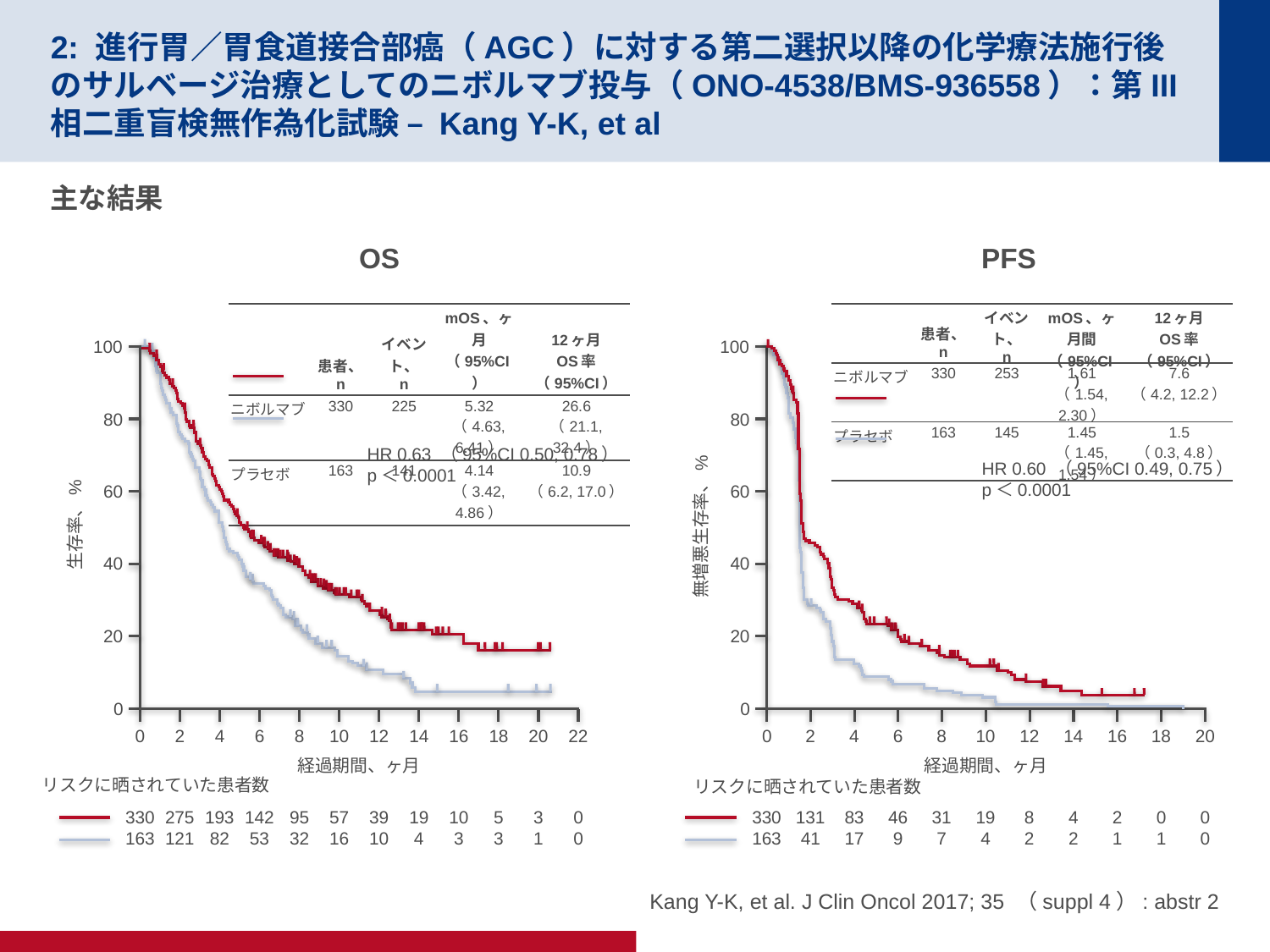

# 2: 進行胃／胃食道接合部癌（AGC）に対する第二選択以降の化学療法施行後のサルベージ治療としてのニボルマブ投与（ONO-4538/BMS-936558）：第III相二重盲検無作為化試験 – Kang Y-K, et al
主な結果
OS
PFS
|  | 患者、 n | イベント、 n | mOS、ヶ月（95%CI） | 12ヶ月 OS率（95%CI） |
| --- | --- | --- | --- | --- |
| ニボルマブ | 330 | 225 | 5.32 （4.63, 6.41） | 26.6 （21.1, 32.4） |
| プラセボ | 163 | 141 | 4.14 （3.42, 4.86） | 10.9 （6.2, 17.0） |
|  | 患者、 n | イベント、 n | mOS、ヶ月間 （95%CI） | 12ヶ月 OS率 （95%CI） |
| --- | --- | --- | --- | --- |
| ニボルマブ | 330 | 253 | 1.61 （1.54, 2.30） | 7.6 （4.2, 12.2） |
| プラセボ | 163 | 145 | 1.45 （1.45, 1.54） | 1.5 （0.3, 4.8） |
100
100

80
80
HR 0.63 （95%CI 0.50, 0.78）
p＜0.0001
HR 0.60 （95%CI 0.49, 0.75）
p＜0.0001
60
60
生存率、%
無増悪生存率、%
40
40
20
20
0
0
0
2
4
6
8
10
12
14
16
18
20
22
0
2
4
6
8
10
12
14
16
18
20
経過期間、ヶ月
経過期間、ヶ月
リスクに晒されていた患者数
リスクに晒されていた患者数
330
163
275
121
193
82
142
53
95
32
57
16
39
10
19
4
10
3
5
3
3
1
0
0
330
163
131
41
83
17
46
9
31
7
19
4
8
2
4
2
2
1
0
1
0
0
Kang Y-K, et al. J Clin Oncol 2017; 35 （suppl 4）: abstr 2